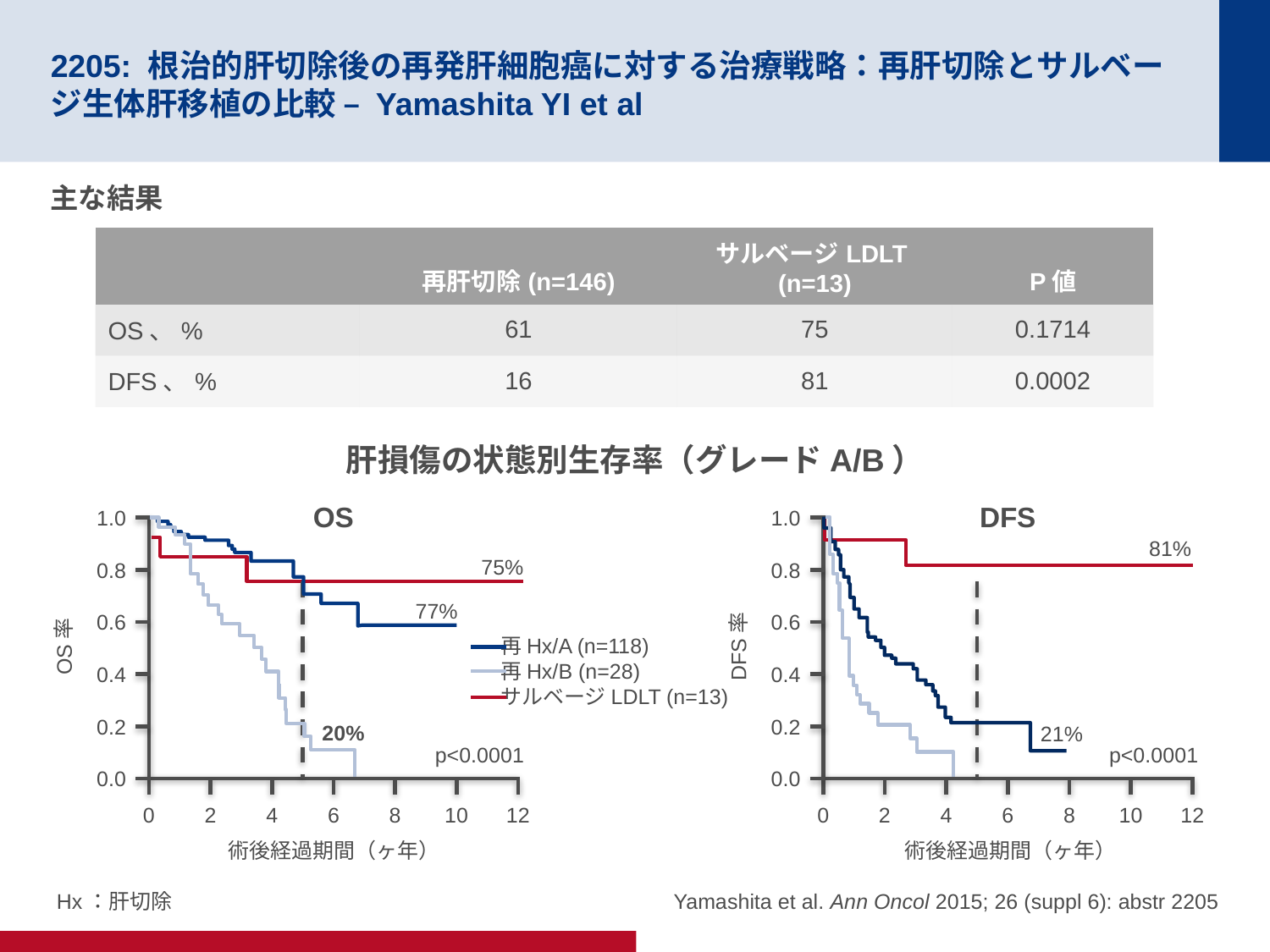

# 2205: 根治的肝切除後の再発肝細胞癌に対する治療戦略：再肝切除とサルベージ生体肝移植の比較 – Yamashita YI et al
主な結果

|  | 再肝切除(n=146) | サルベージLDLT (n=13) | P値 |
| --- | --- | --- | --- |
| OS、% | 61 | 75 | 0.1714 |
| DFS、% | 16 | 81 | 0.0002 |
肝損傷の状態別生存率（グレードA/B）
OS
DFS
1.0
1.0

81%

75%
0.8
0.8
77%
0.6
0.6
再Hx/A (n=118)
再Hx/B (n=28)
サルベージLDLT (n=13)
OS率
DFS率
0.4
0.4
0.2
0.2
20%
21%
p<0.0001
p<0.0001
0.0
0.0
0
2
4
6
8
10
12
0
2
4
6
8
10
12
術後経過期間（ヶ年）
術後経過期間（ヶ年）
Yamashita et al. Ann Oncol 2015; 26 (suppl 6): abstr 2205
 Hx：肝切除